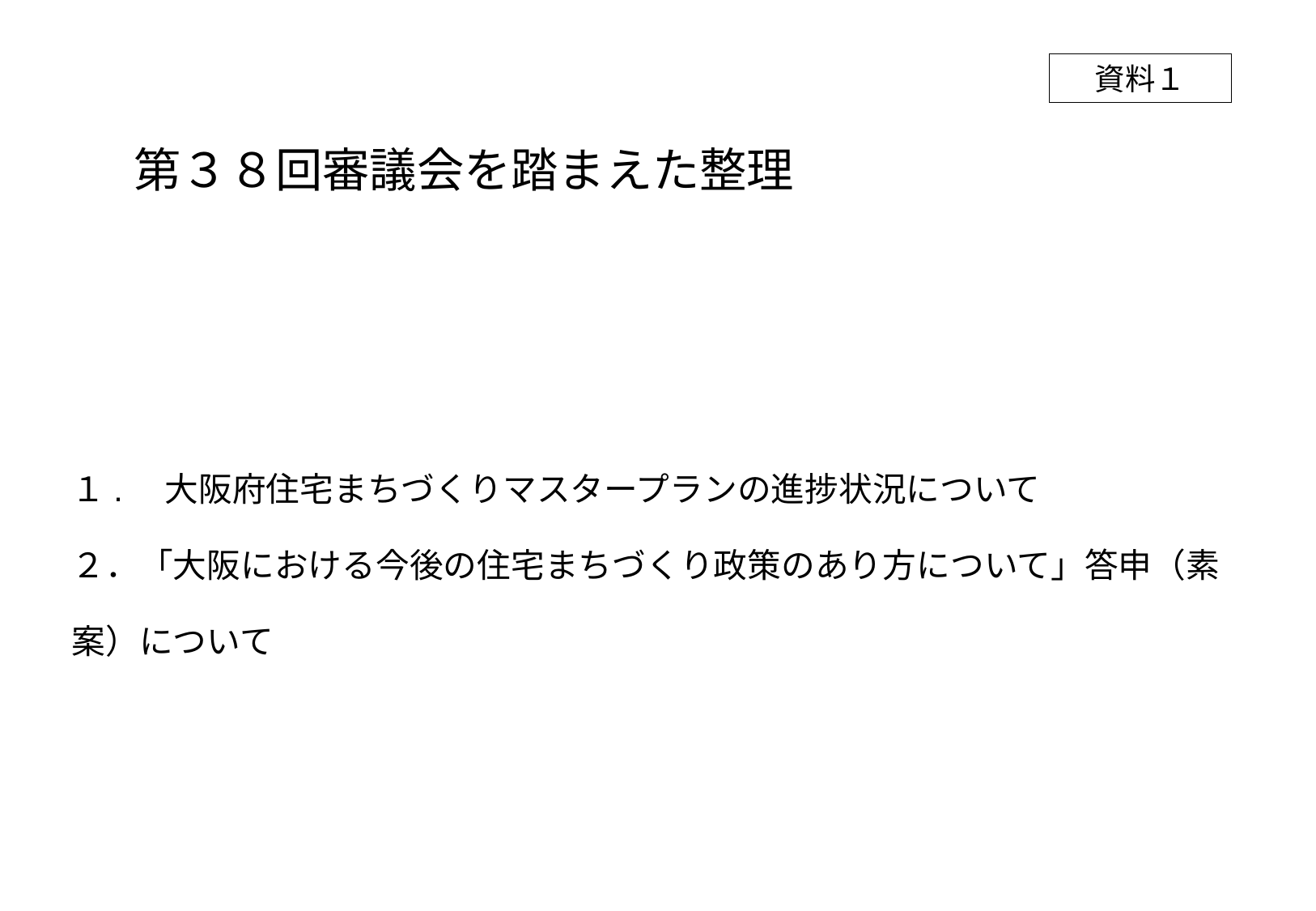

資料１
第３８回審議会を踏まえた整理
１.　大阪府住宅まちづくりマスタープランの進捗状況について
２．「大阪における今後の住宅まちづくり政策のあり方について」答申（素案）について